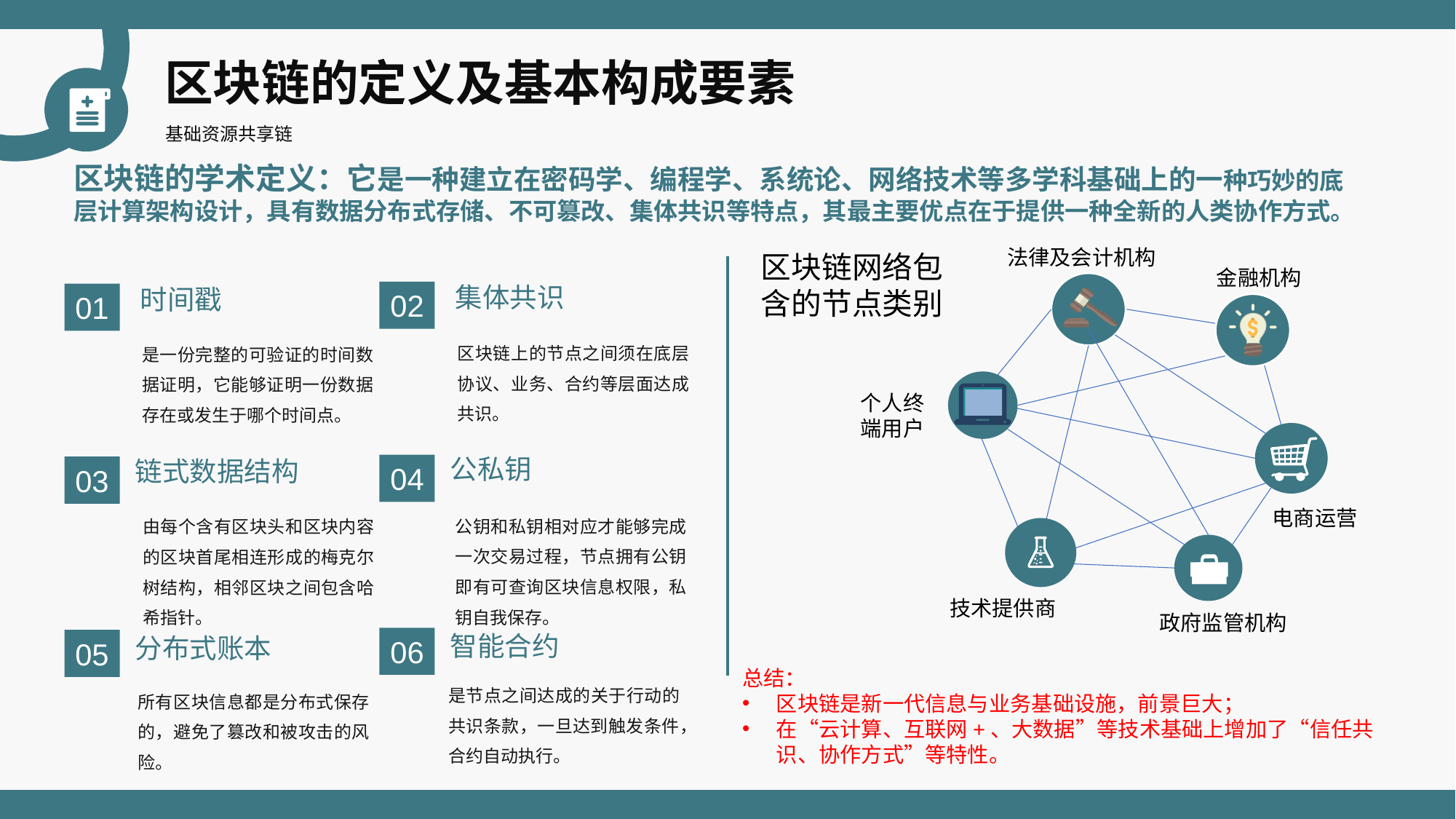

区块链的定义及基本构成要素

区块链的学术定义：它是一种建立在密码学、编程学、系统论、网络技术等多学科基础上的一种巧妙的底层计算架构设计，具有数据分布式存储、不可篡改、集体共识等特点，其最主要优点在于提供一种全新的人类协作方式。
法律及会计机构
金融机构

个人终端用户

电商运营

技术提供商
政府监管机构
区块链网络包含的节点类别
集体共识

时间戳
是一份完整的可验证的时间数据证明，它能够证明一份数据存在或发生于哪个时间点。
02
01
区块链上的节点之间须在底层协议、业务、合约等层面达成共识。
公私钥

链式数据结构

04
03
公钥和私钥相对应才能够完成一次交易过程，节点拥有公钥即有可查询区块信息权限，私钥自我保存。
由每个含有区块头和区块内容的区块首尾相连形成的梅克尔树结构，相邻区块之间包含哈希指针。
智能合约

分布式账本

06
05
是节点之间达成的关于行动的共识条款，一旦达到触发条件，合约自动执行。
所有区块信息都是分布式保存的，避免了篡改和被攻击的风险。
总结：
区块链是新一代信息与业务基础设施，前景巨大；
在“云计算、互联网+、大数据”等技术基础上增加了“信任共识、协作方式”等特性。